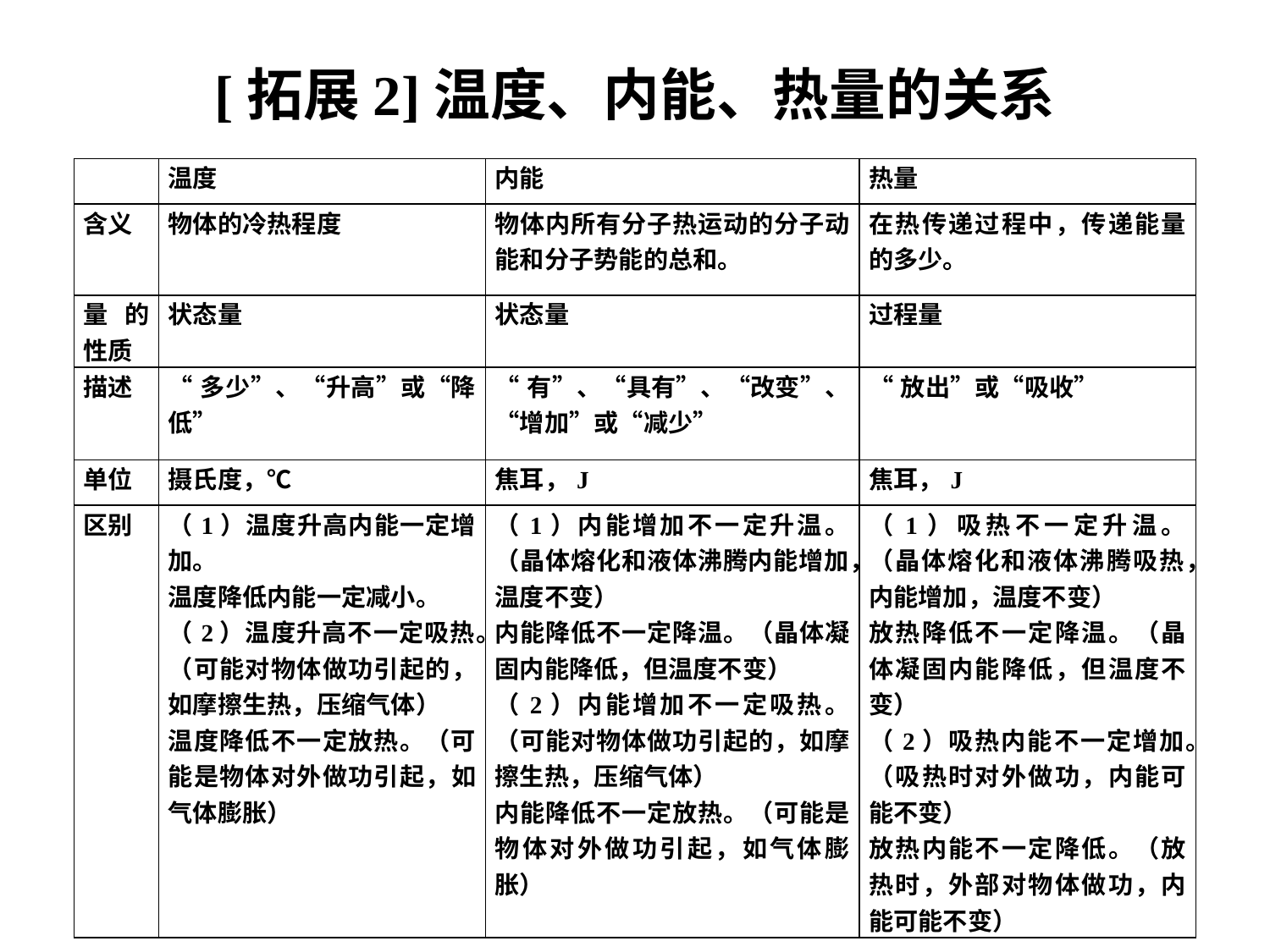

# [拓展2]温度、内能、热量的关系
|  | 温度 | 内能 | 热量 |
| --- | --- | --- | --- |
| 含义 | 物体的冷热程度 | 物体内所有分子热运动的分子动能和分子势能的总和。 | 在热传递过程中，传递能量的多少。 |
| 量的性质 | 状态量 | 状态量 | 过程量 |
| 描述 | “多少”、“升高”或“降低” | “有”、“具有”、“改变”、“增加”或“减少” | “放出”或“吸收” |
| 单位 | 摄氏度，℃ | 焦耳，J | 焦耳，J |
| 区别 | （1）温度升高内能一定增加。 温度降低内能一定减小。 （2）温度升高不一定吸热。（可能对物体做功引起的，如摩擦生热，压缩气体） 温度降低不一定放热。（可能是物体对外做功引起，如气体膨胀） | （1）内能增加不一定升温。（晶体熔化和液体沸腾内能增加，温度不变） 内能降低不一定降温。（晶体凝固内能降低，但温度不变） （2）内能增加不一定吸热。（可能对物体做功引起的，如摩擦生热，压缩气体） 内能降低不一定放热。（可能是物体对外做功引起，如气体膨胀） | （1）吸热不一定升温。（晶体熔化和液体沸腾吸热，内能增加，温度不变） 放热降低不一定降温。（晶体凝固内能降低，但温度不变） （2）吸热内能不一定增加。（吸热时对外做功，内能可能不变） 放热内能不一定降低。（放热时，外部对物体做功，内能可能不变） |